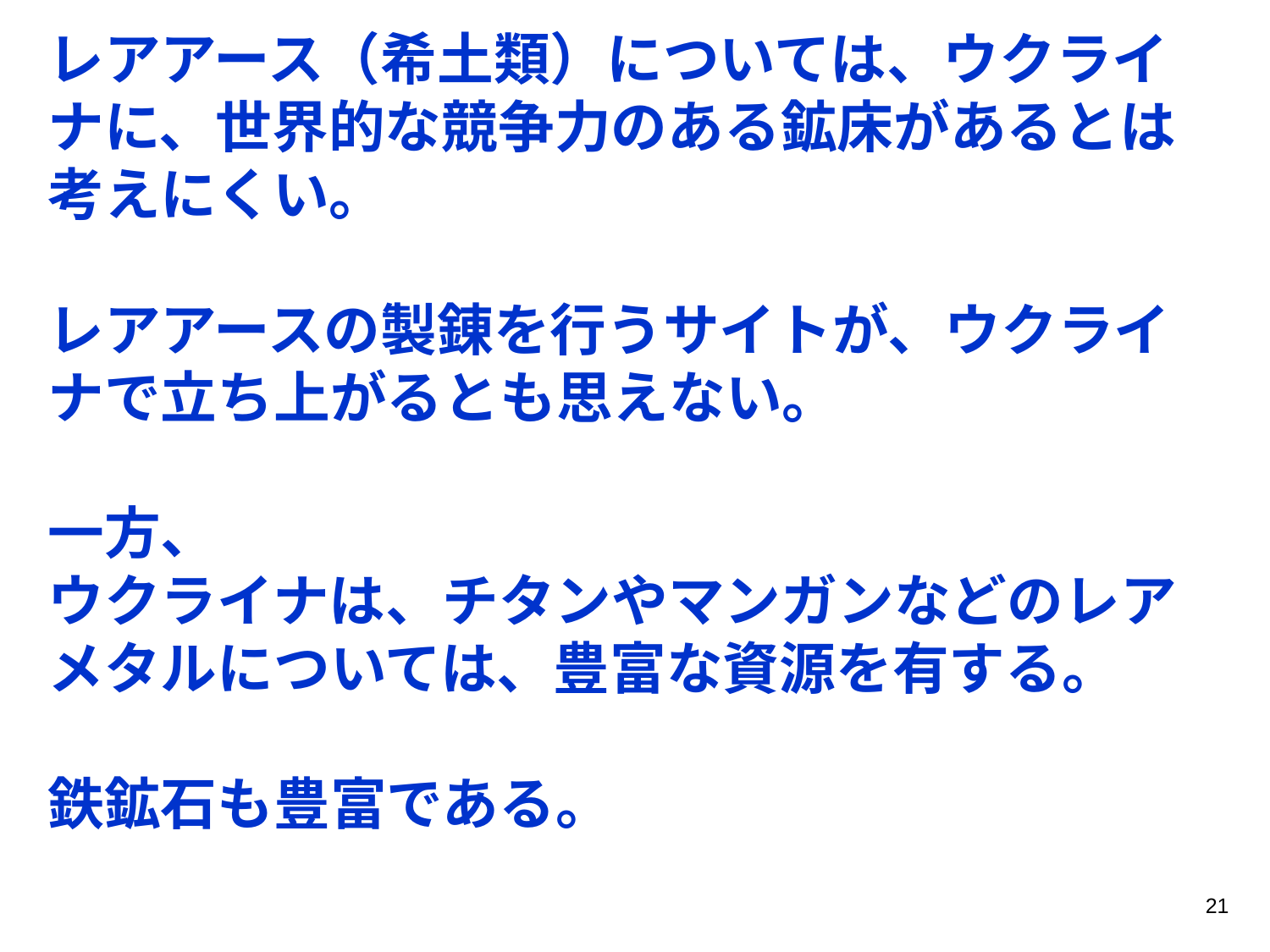

レアアース（希土類）については、ウクライナに、世界的な競争力のある鉱床があるとは考えにくい。

レアアースの製錬を行うサイトが、ウクライナで立ち上がるとも思えない。

一方、
ウクライナは、チタンやマンガンなどのレアメタルについては、豊富な資源を有する。

鉄鉱石も豊富である。

21